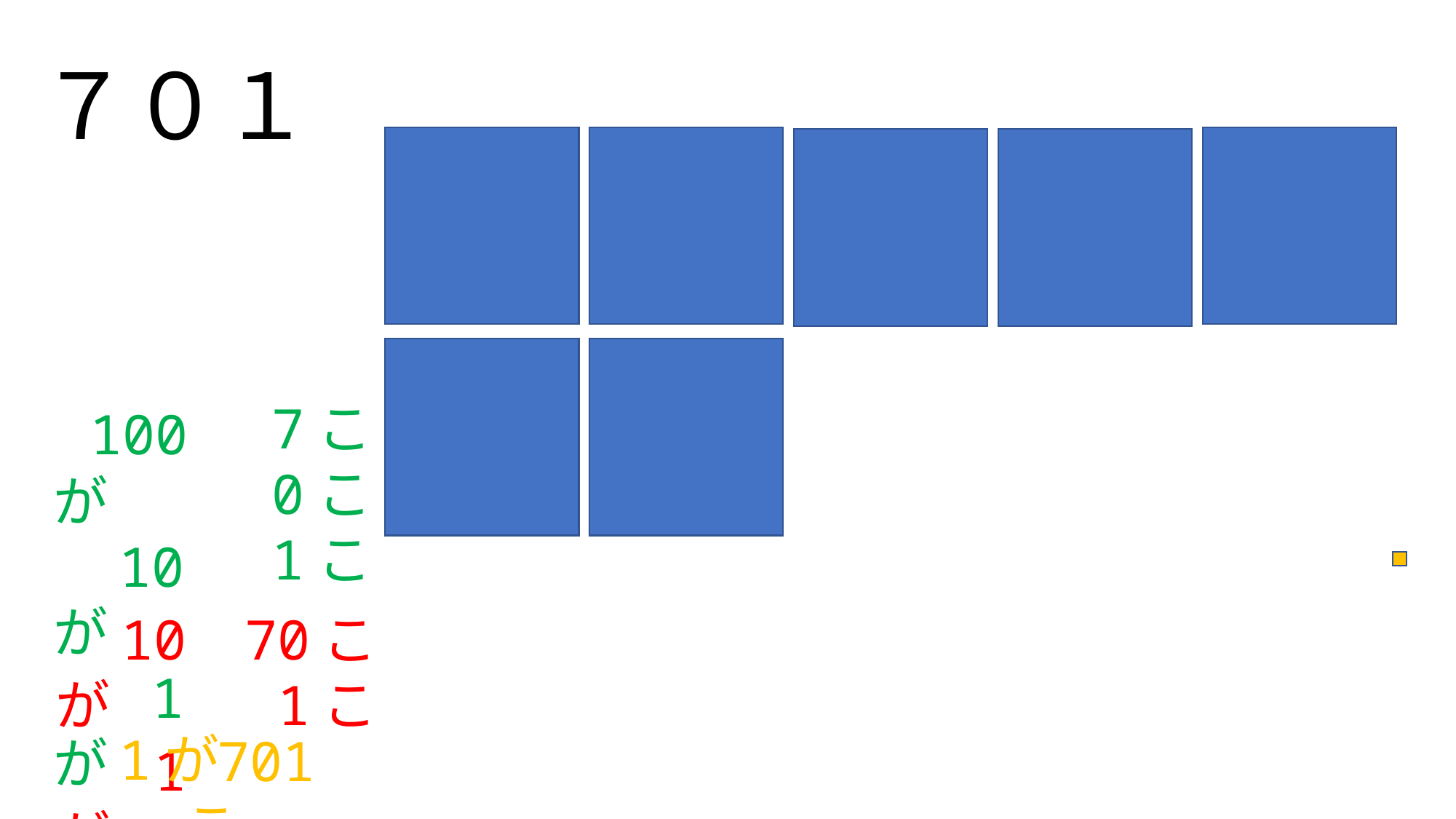

７０１

 100が
  10が
   1が
 7こ
 0こ
 1こ

  10が
   1が
 70こ
  1こ
  1が
 701こ